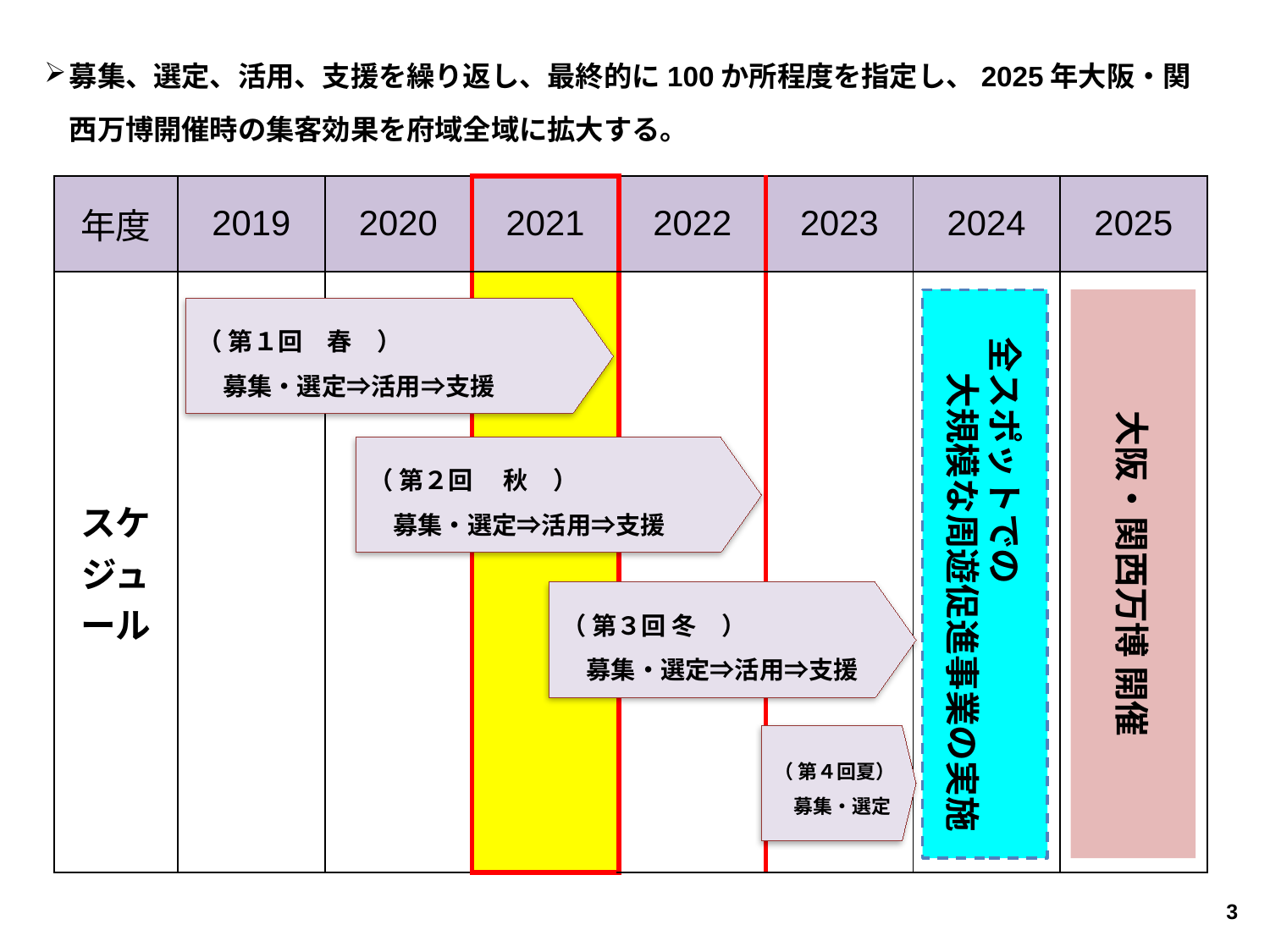

募集、選定、活用、支援を繰り返し、最終的に100か所程度を指定し、2025年大阪・関西万博開催時の集客効果を府域全域に拡大する。
| 年度 | 2019 | 2020 | 2021 | 2022 | 2023 | 2024 | 2025 |
| --- | --- | --- | --- | --- | --- | --- | --- |
| スケジュール |  |  |  |  |  |  |  |
　全スポットでの
　　大規模な周遊促進事業の実施
大阪・関西万博 開催
（ 第１回　春　）
　募集・選定⇒活用⇒支援
（ 第２回 　秋　）
　募集・選定⇒活用⇒支援
（ 第３回 冬　）
募集・選定⇒活用⇒支援
（ 第４回夏）
　募集・選定
3